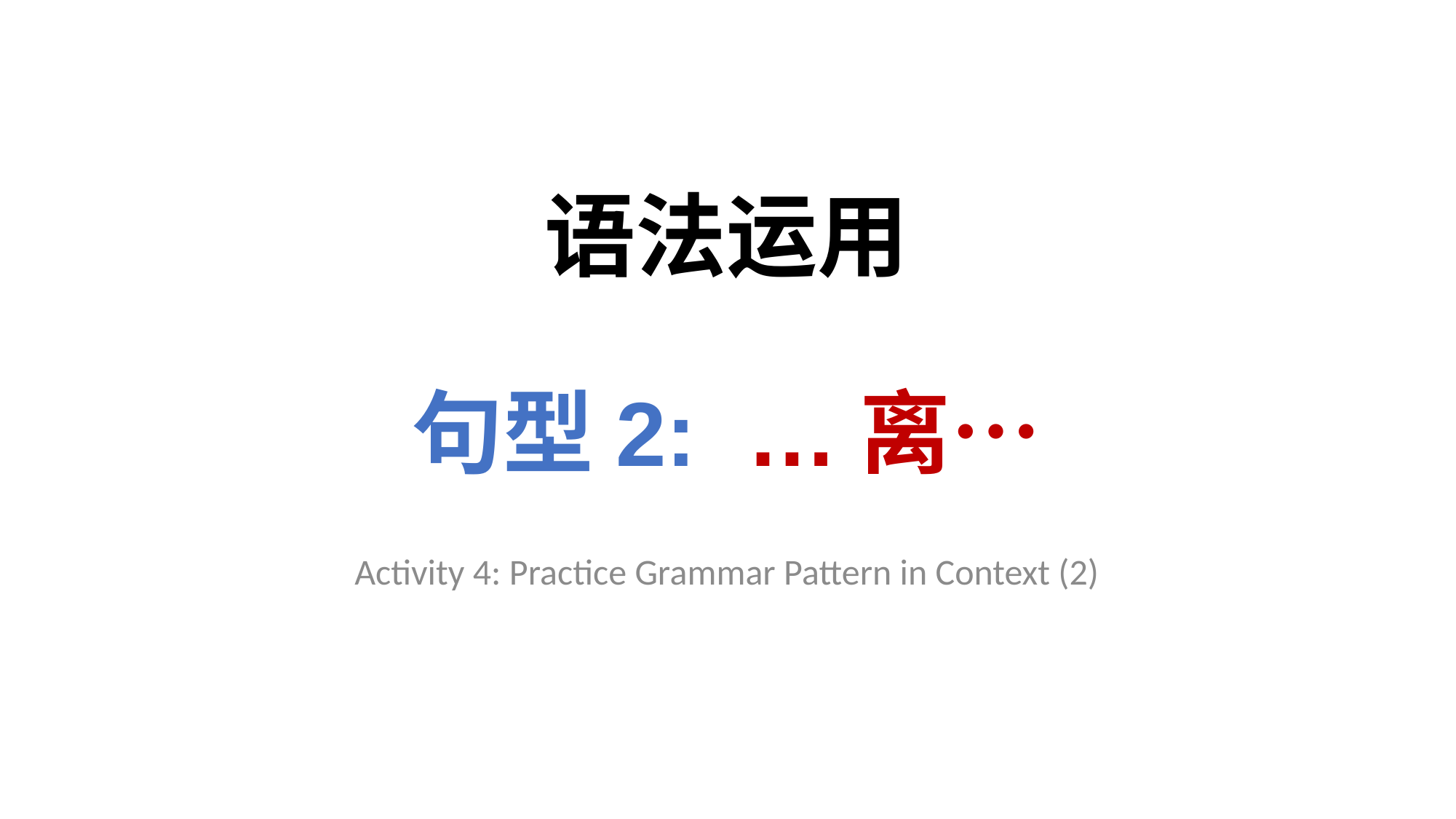

# 语法运用 句型2:  …离…
Activity 4: Practice Grammar Pattern in Context (2)